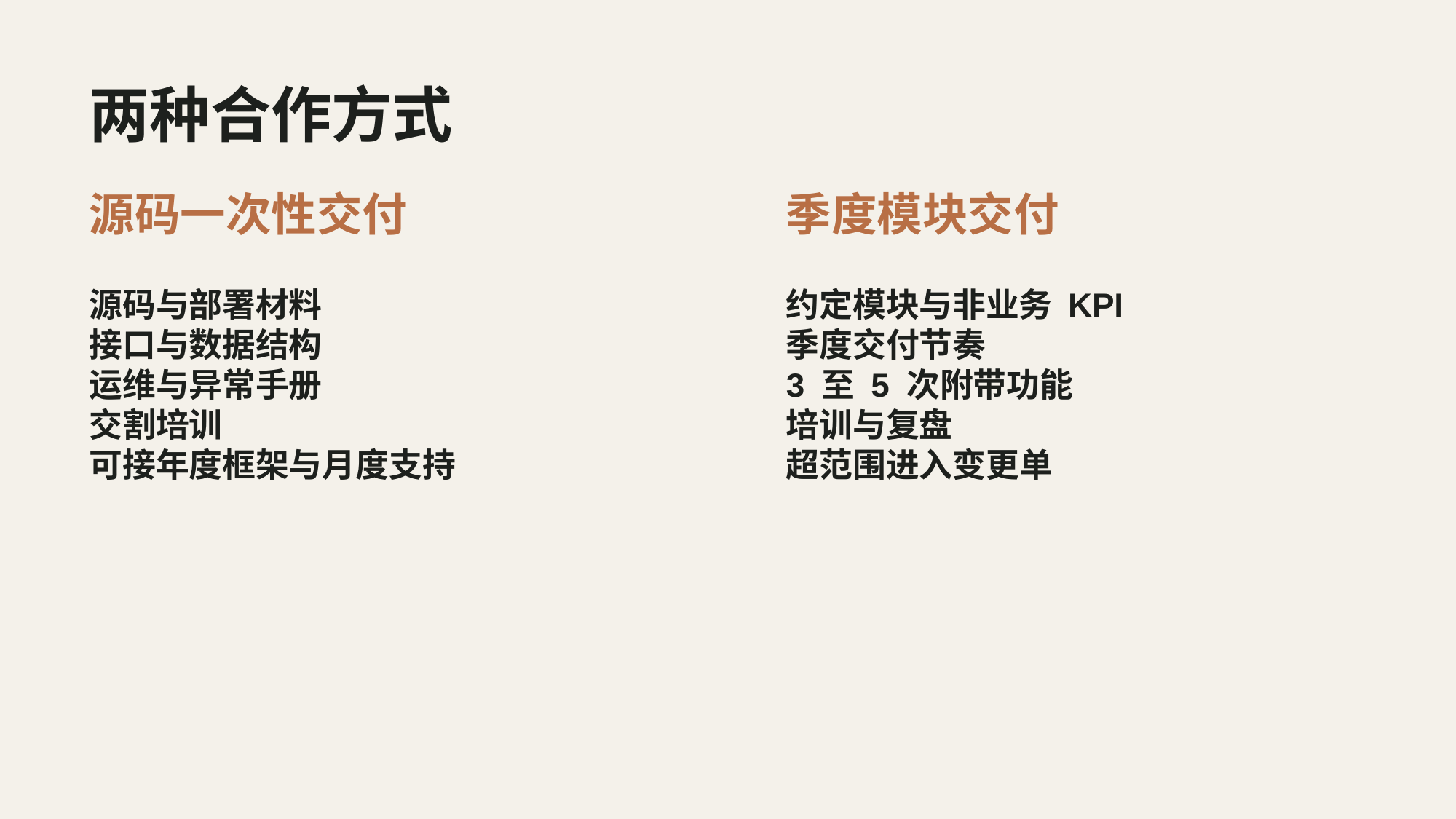

两种合作方式
源码一次性交付
季度模块交付
源码与部署材料
接口与数据结构
运维与异常手册
交割培训
可接年度框架与月度支持
约定模块与非业务 KPI
季度交付节奏
3 至 5 次附带功能
培训与复盘
超范围进入变更单